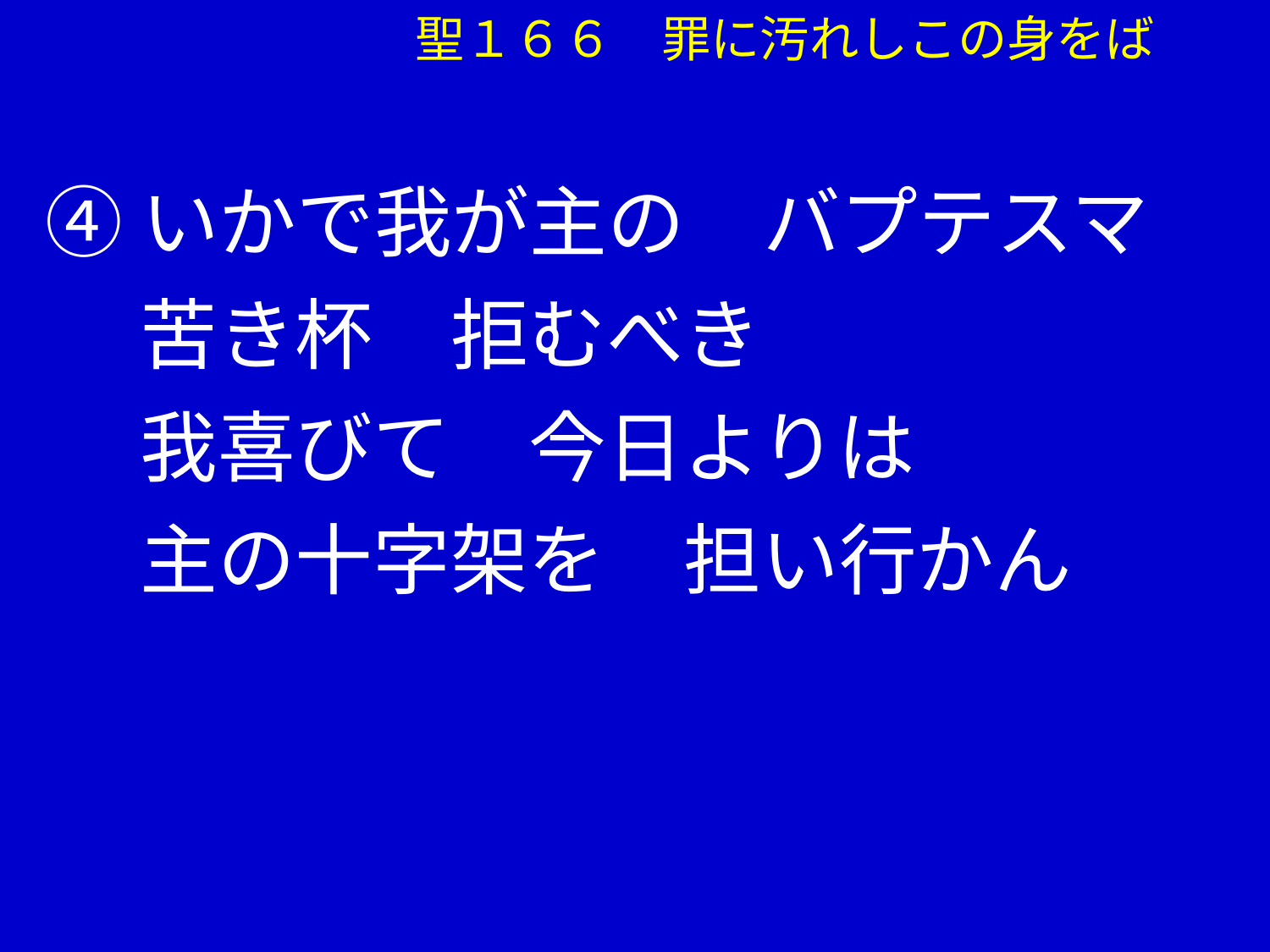

聖１６６　罪に汚れしこの身をば

④いかで我が主の　バプテスマ
　 苦き杯　拒むべき
　 我喜びて　今日よりは
　 主の十字架を　担い行かん